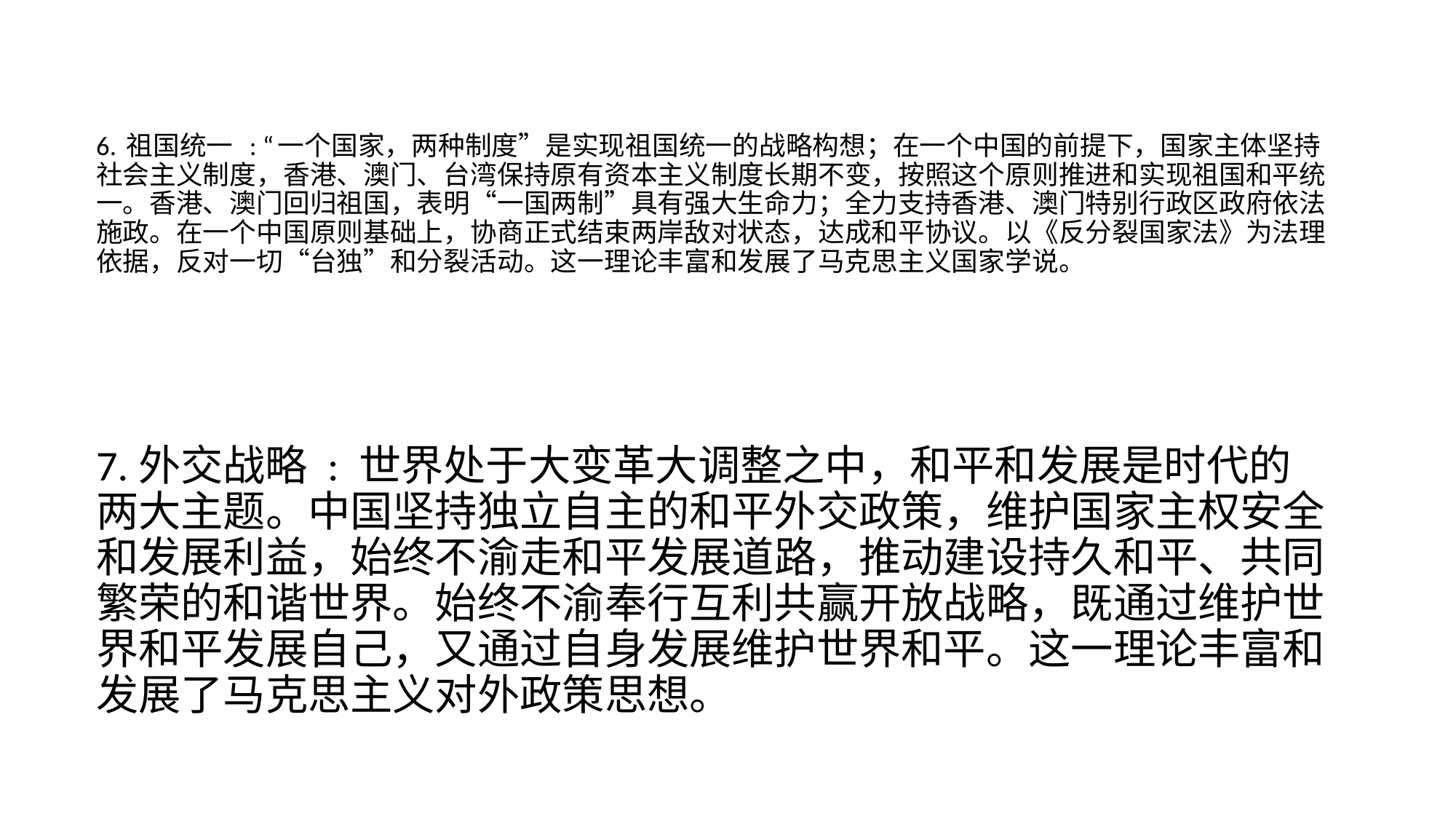

# 6. 祖国统一  : “一个国家，两种制度”是实现祖国统一的战略构想；在一个中国的前提下，国家主体坚持社会主义制度，香港、澳门、台湾保持原有资本主义制度长期不变，按照这个原则推进和实现祖国和平统一。香港、澳门回归祖国，表明“一国两制”具有强大生命力；全力支持香港、澳门特别行政区政府依法施政。在一个中国原则基础上，协商正式结束两岸敌对状态，达成和平协议。以《反分裂国家法》为法理依据，反对一切“台独”和分裂活动。这一理论丰富和发展了马克思主义国家学说。
7.外交战略 : 世界处于大变革大调整之中，和平和发展是时代的两大主题。中国坚持独立自主的和平外交政策，维护国家主权安全和发展利益，始终不渝走和平发展道路，推动建设持久和平、共同繁荣的和谐世界。始终不渝奉行互利共赢开放战略，既通过维护世界和平发展自己，又通过自身发展维护世界和平。这一理论丰富和发展了马克思主义对外政策思想。